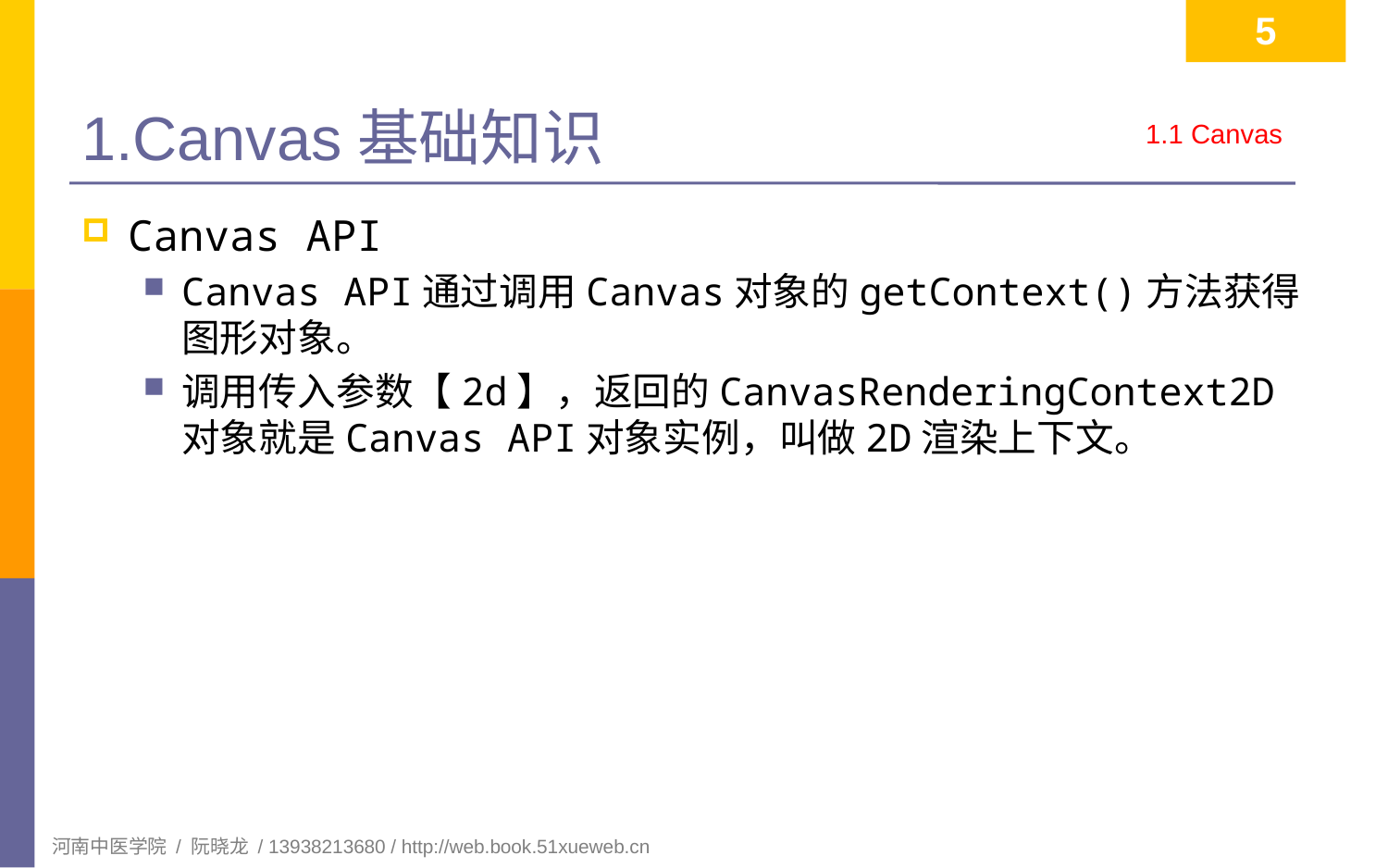

5
# 1.Canvas基础知识
1.1 Canvas
Canvas API
Canvas API通过调用Canvas对象的getContext()方法获得图形对象。
调用传入参数【2d】，返回的CanvasRenderingContext2D对象就是Canvas API对象实例，叫做2D渲染上下文。